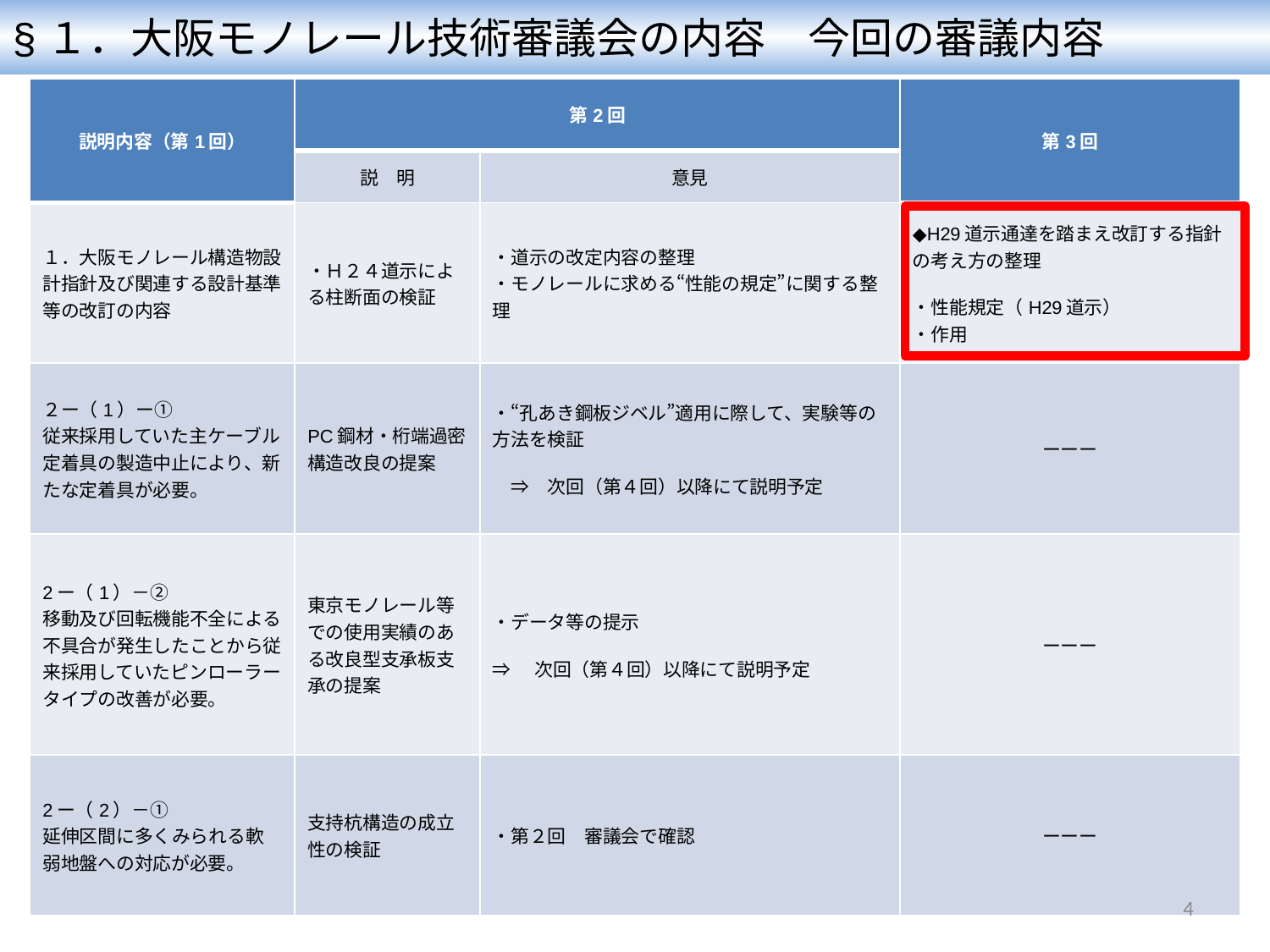

§１．大阪モノレール技術審議会の内容　今回の審議内容
| 説明内容（第1回） | 第2回 |  | 第3回 |
| --- | --- | --- | --- |
|  | 説　明 | 意見 |  |
| １．大阪モノレール構造物設計指針及び関連する設計基準等の改訂の内容 | ・Ｈ２４道示による柱断面の検証 | ・道示の改定内容の整理 ・モノレールに求める“性能の規定”に関する整理 | ◆H29道示通達を踏まえ改訂する指針の考え方の整理 ・性能規定（H29道示） ・作用 |
| ２ー（1）ー① 従来採用していた主ケーブル定着具の製造中止により、新たな定着具が必要。 | PC鋼材・桁端過密構造改良の提案 | ・“孔あき鋼板ジベル”適用に際して、実験等の方法を検証 　⇒　次回（第４回）以降にて説明予定 | ーーー |
| 2ー（1）－② 移動及び回転機能不全による不具合が発生したことから従来採用していたピンローラータイプの改善が必要。 | 東京モノレール等での使用実績のある改良型支承板支承の提案 | ・データ等の提示 ⇒　次回（第４回）以降にて説明予定 | ーーー |
| 2ー（2）－① 延伸区間に多くみられる軟弱地盤への対応が必要。 | 支持杭構造の成立性の検証 | ・第２回　審議会で確認 | ーーー |

4